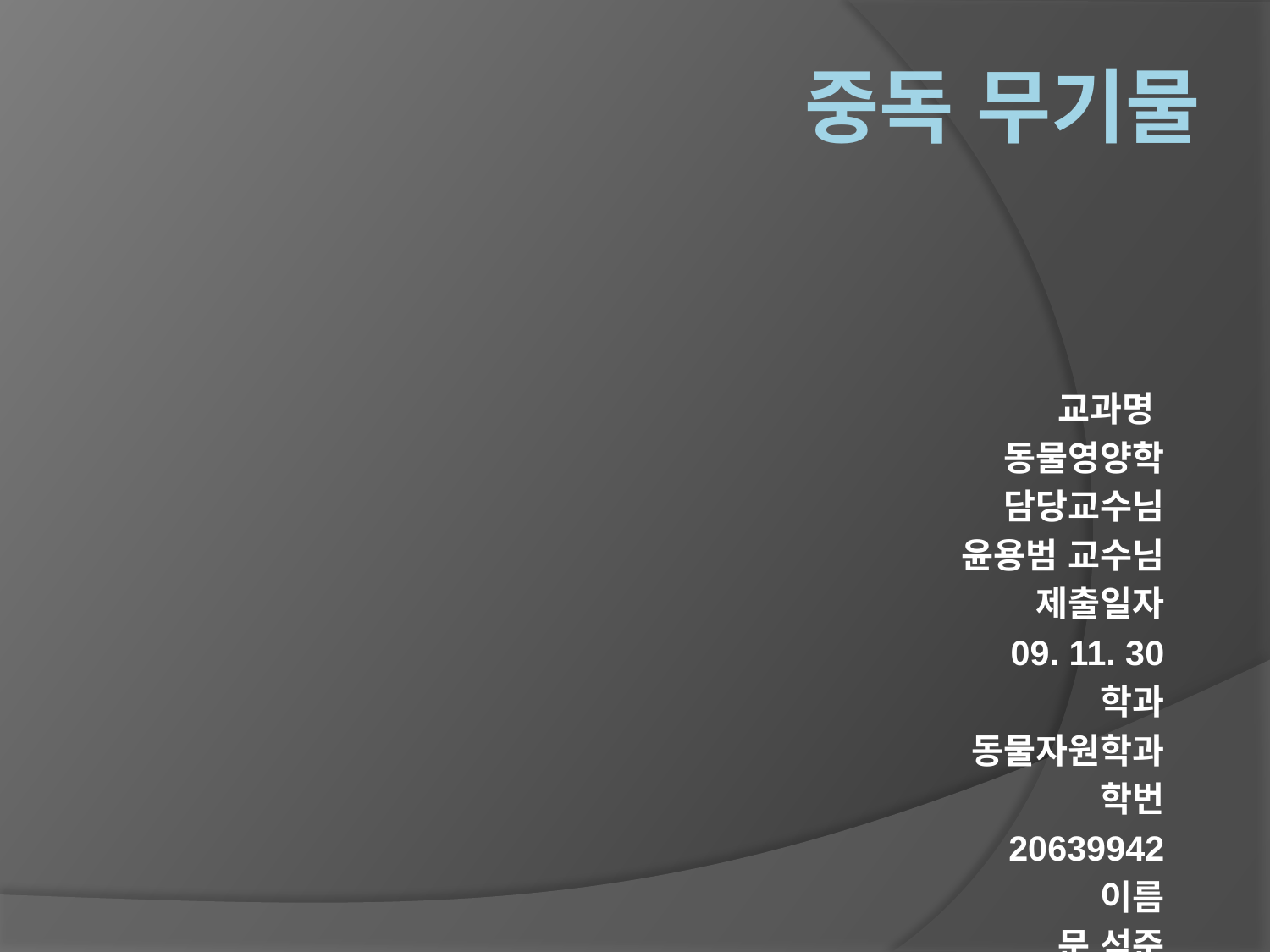

# 중독 무기물
교과명
동물영양학
담당교수님
윤용범 교수님
제출일자
09. 11. 30
학과
동물자원학과
학번
20639942
이름
문 석준